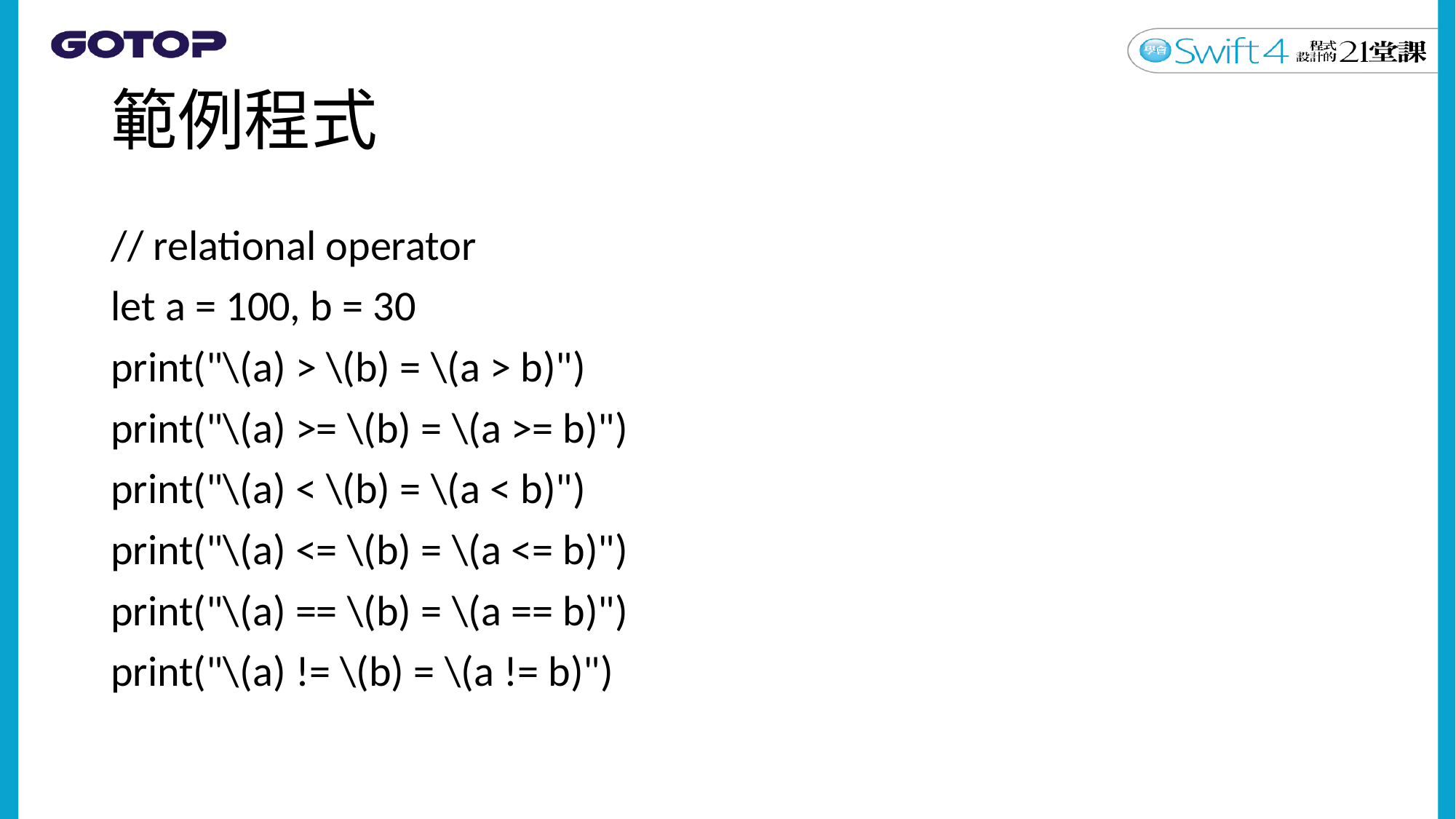

# 範例程式
// relational operator
let a = 100, b = 30
print("\(a) > \(b) = \(a > b)")
print("\(a) >= \(b) = \(a >= b)")
print("\(a) < \(b) = \(a < b)")
print("\(a) <= \(b) = \(a <= b)")
print("\(a) == \(b) = \(a == b)")
print("\(a) != \(b) = \(a != b)")